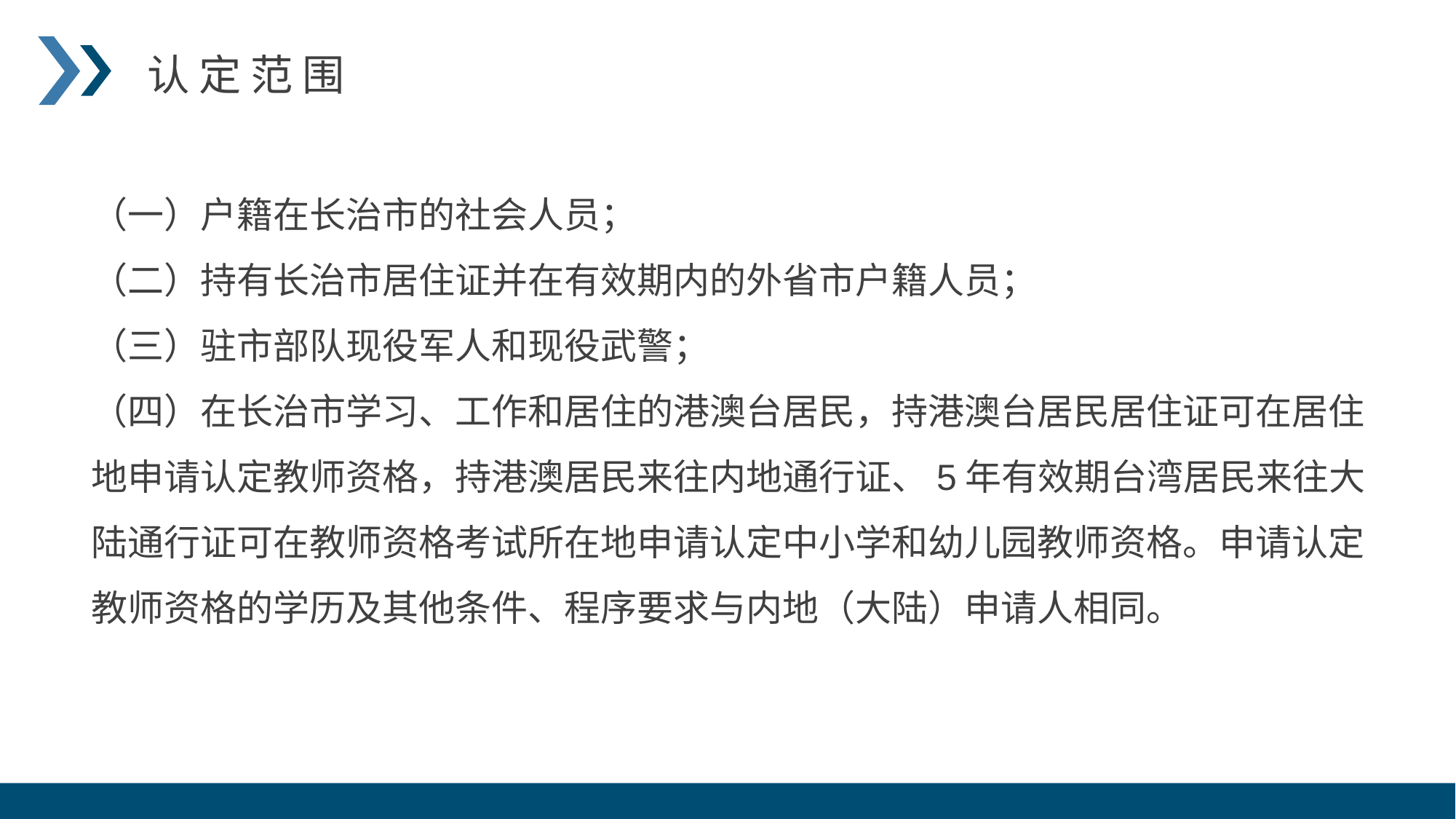

认定范围

（一）户籍在长治市的社会人员；
（二）持有长治市居住证并在有效期内的外省市户籍人员；
（三）驻市部队现役军人和现役武警；
（四）在长治市学习、工作和居住的港澳台居民，持港澳台居民居住证可在居住地申请认定教师资格，持港澳居民来往内地通行证、5年有效期台湾居民来往大陆通行证可在教师资格考试所在地申请认定中小学和幼儿园教师资格。申请认定教师资格的学历及其他条件、程序要求与内地（大陆）申请人相同。